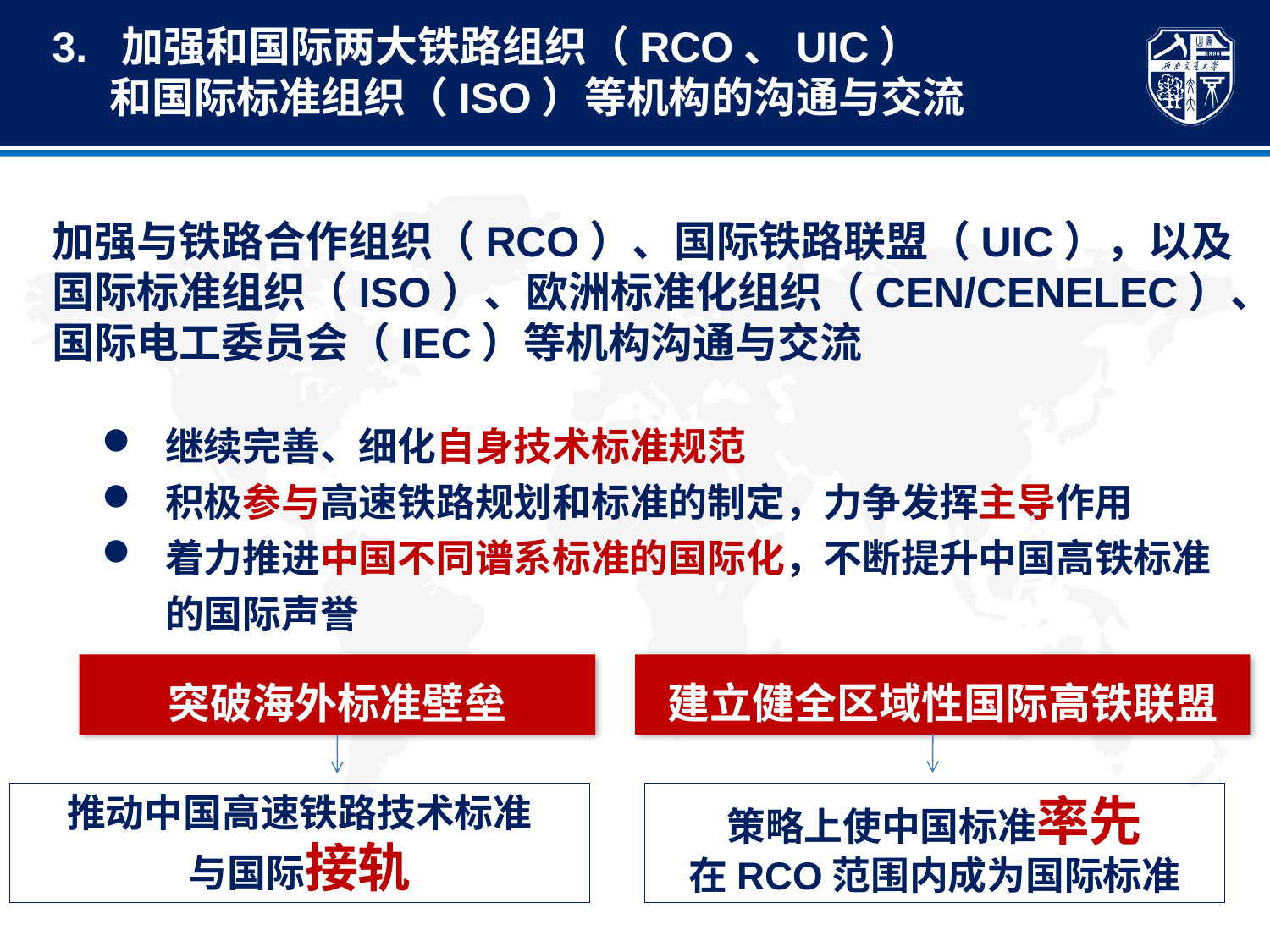

3.  加强和国际两大铁路组织（RCO、UIC）
     和国际标准组织（ISO）等机构的沟通与交流
加强与铁路合作组织（RCO）、国际铁路联盟（UIC），以及国际标准组织（ISO）、欧洲标准化组织（CEN/CENELEC）、国际电工委员会（IEC）等机构沟通与交流
继续完善、细化自身技术标准规范
积极参与高速铁路规划和标准的制定，力争发挥主导作用
着力推进中国不同谱系标准的国际化，不断提升中国高铁标准的国际声誉
突破海外标准壁垒
建立健全区域性国际高铁联盟
推动中国高速铁路技术标准
与国际接轨
策略上使中国标准率先
在RCO范围内成为国际标准